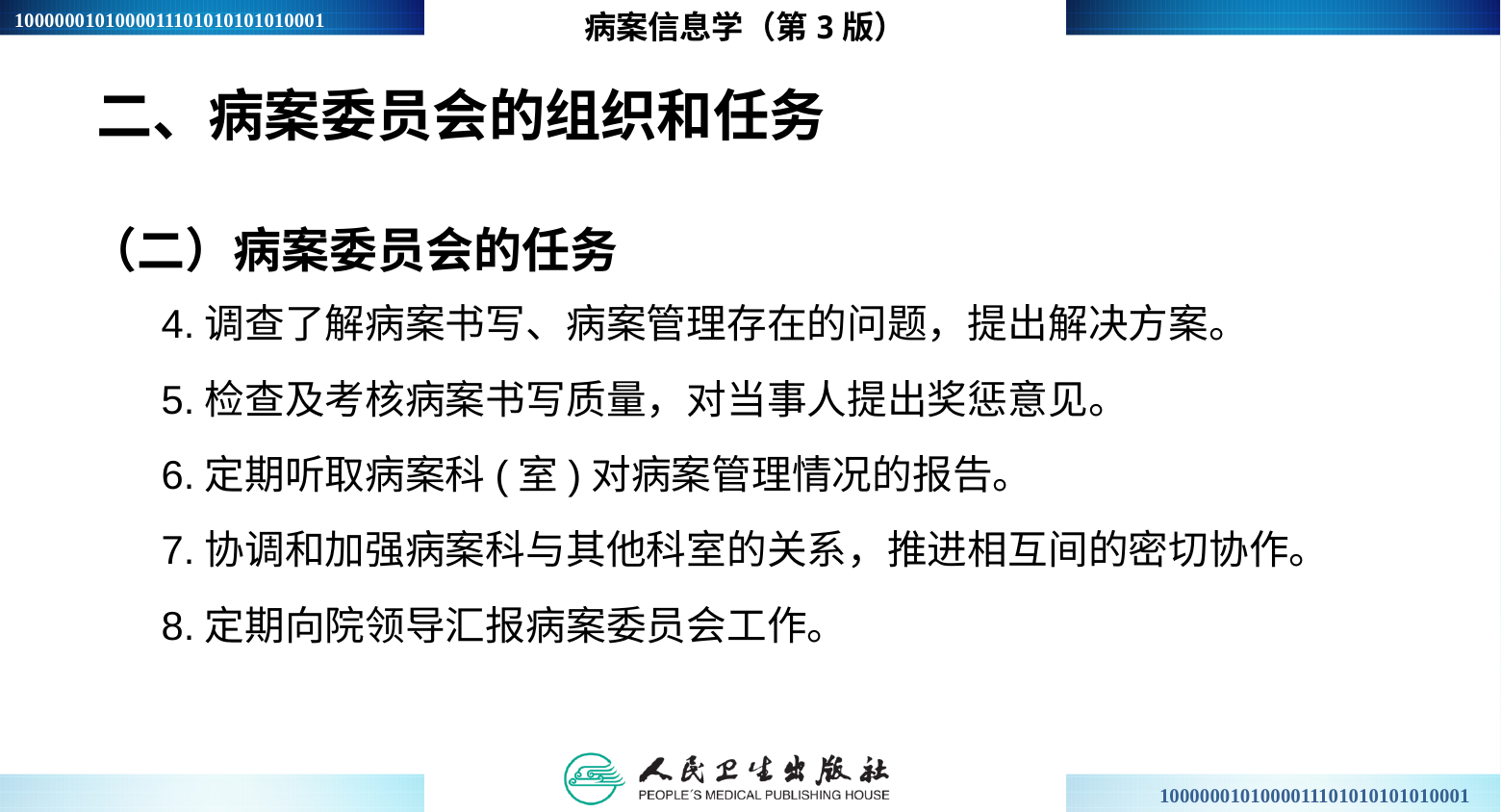

病案信息学（第3版）
二、病案委员会的组织和任务
（二）病案委员会的任务
4.调查了解病案书写、病案管理存在的问题，提出解决方案。
5.检查及考核病案书写质量，对当事人提出奖惩意见。
6.定期听取病案科(室)对病案管理情况的报告。
7.协调和加强病案科与其他科室的关系，推进相互间的密切协作。
8.定期向院领导汇报病案委员会工作。